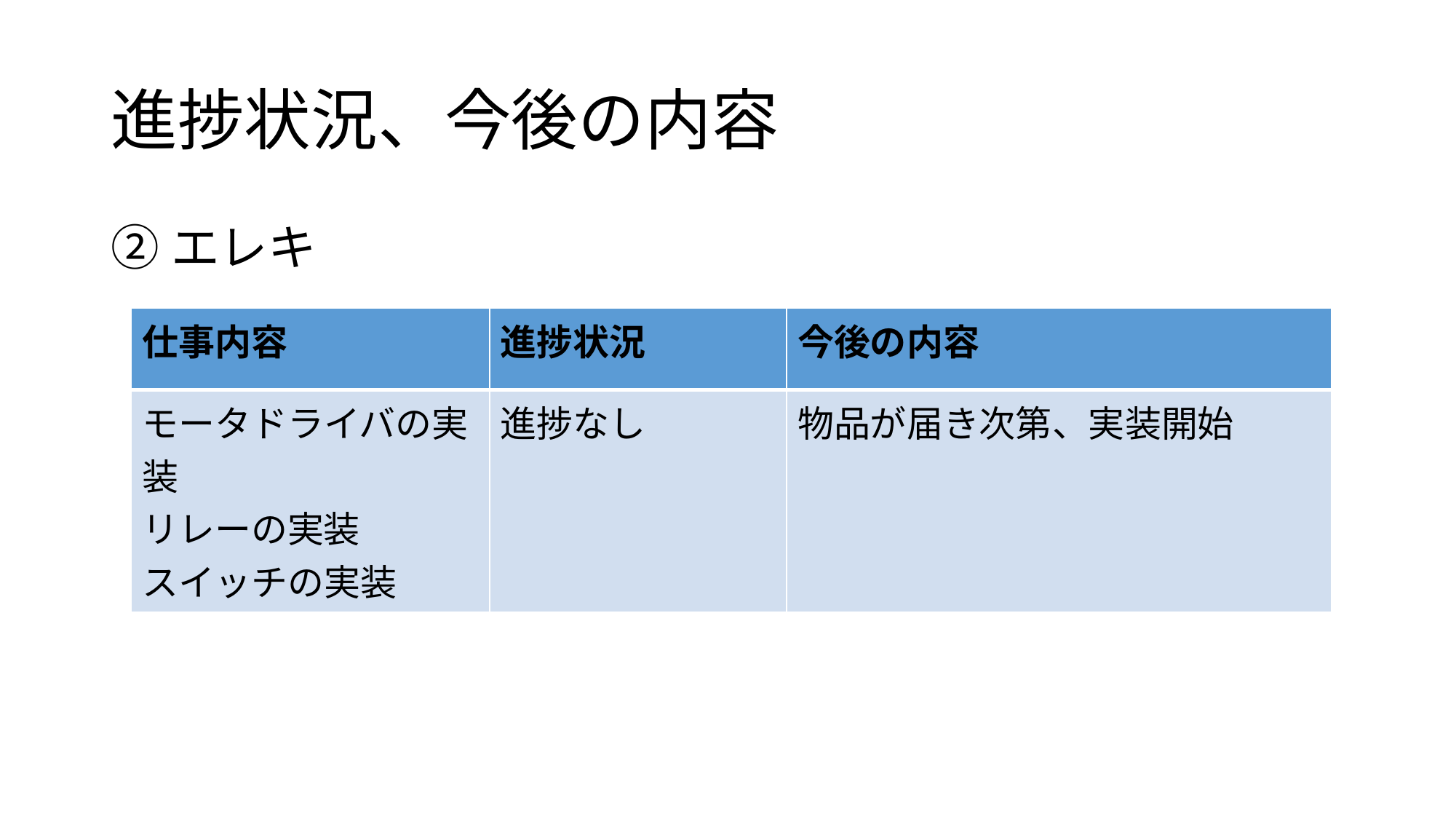

# 進捗状況、今後の内容
②エレキ
| 仕事内容 | 進捗状況 | 今後の内容 |
| --- | --- | --- |
| モータドライバの実装 リレーの実装 スイッチの実装 | 進捗なし | 物品が届き次第、実装開始 |